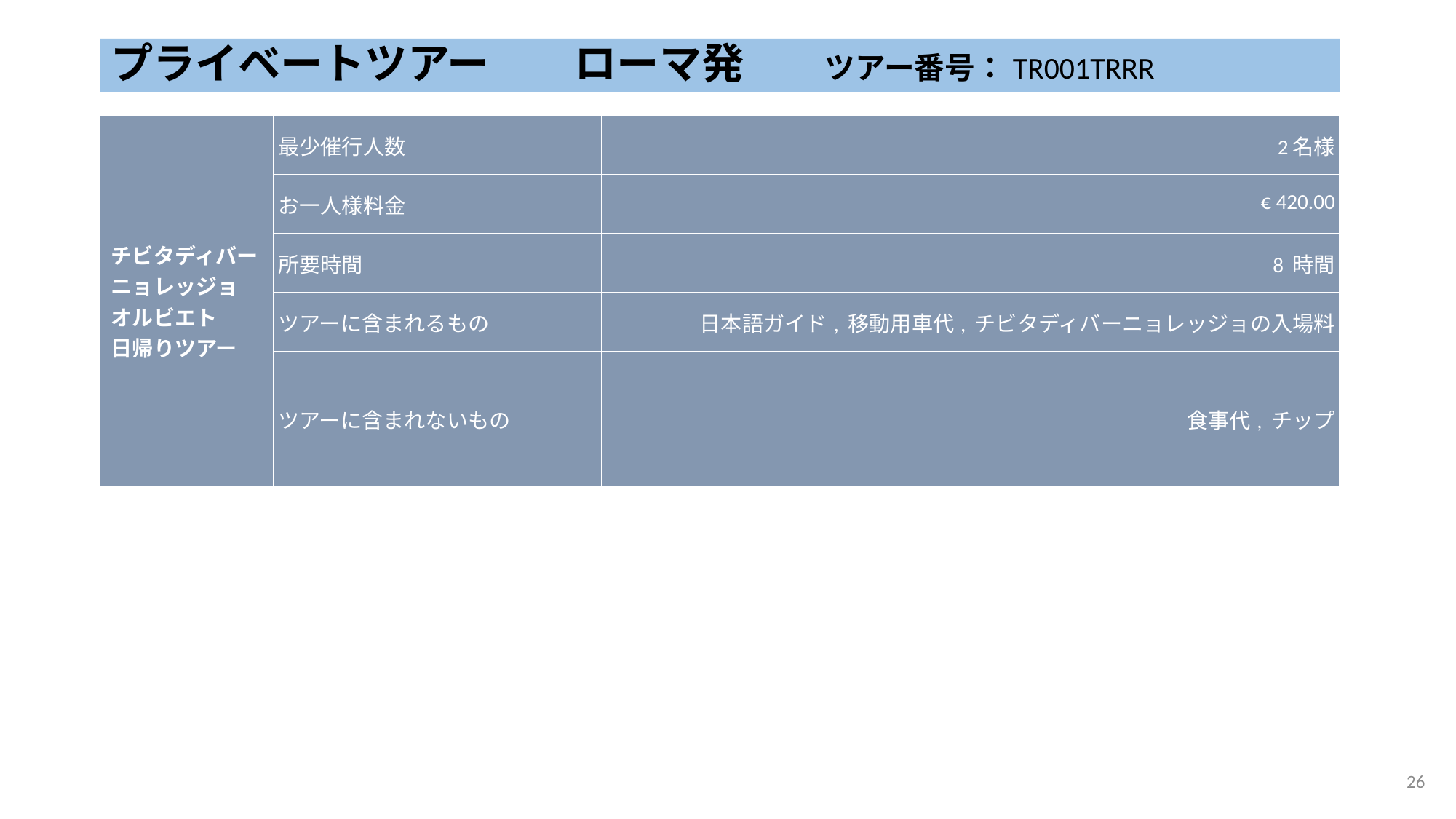

# プライベートツアー　　ローマ発    　ツアー番号：TR001TRRR
| チビタディバーニョレッジョ オルビエト 日帰りツアー | 最少催行人数 | 2名様 |
| --- | --- | --- |
|  | お一人様料金 | € 420.00 |
|  | 所要時間 | 8 時間 |
|  | ツアーに含まれるもの | 日本語ガイド, 移動用車代, チビタディバーニョレッジョの入場料 |
|  | ツアーに含まれないもの | 食事代, チップ |
26